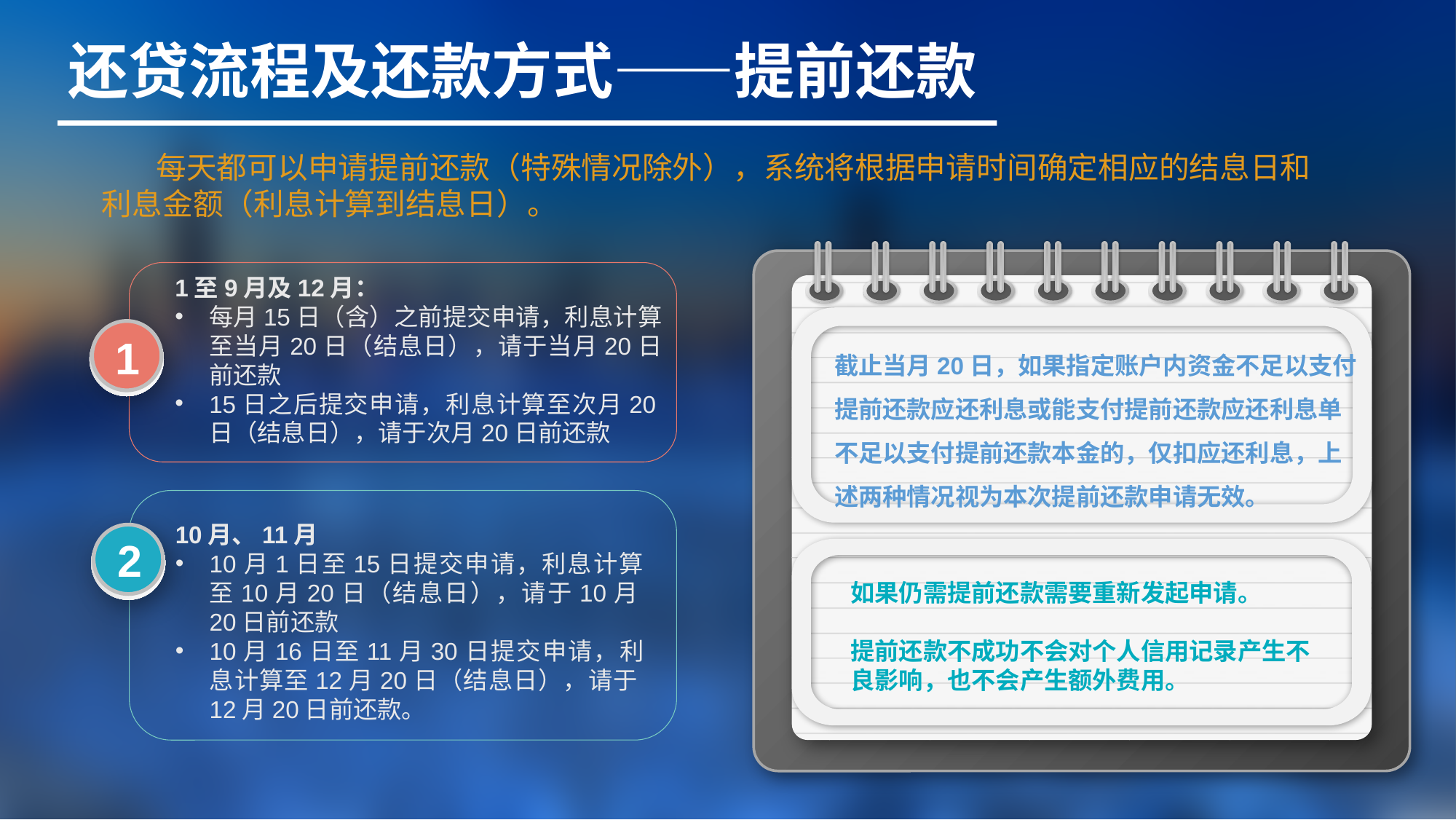

还贷流程及还款方式——提前还款

       每天都可以申请提前还款（特殊情况除外），系统将根据申请时间确定相应的结息日和利息金额（利息计算到结息日）。

1至9月及12月：
每月15日（含）之前提交申请，利息计算至当月20日（结息日），请于当月20日前还款
15日之后提交申请，利息计算至次月20日（结息日），请于次月20日前还款

截止当月20日，如果指定账户内资金不足以支付提前还款应还利息或能支付提前还款应还利息单不足以支付提前还款本金的，仅扣应还利息，上述两种情况视为本次提前还款申请无效。

1

10月、11月
10月1日至15日提交申请，利息计算至10月20日（结息日），请于10月20日前还款
10月16日至11月30日提交申请，利息计算至12月20日（结息日），请于12月20日前还款。

2

如果仍需提前还款需要重新发起申请。

提前还款不成功不会对个人信用记录产生不良影响，也不会产生额外费用。